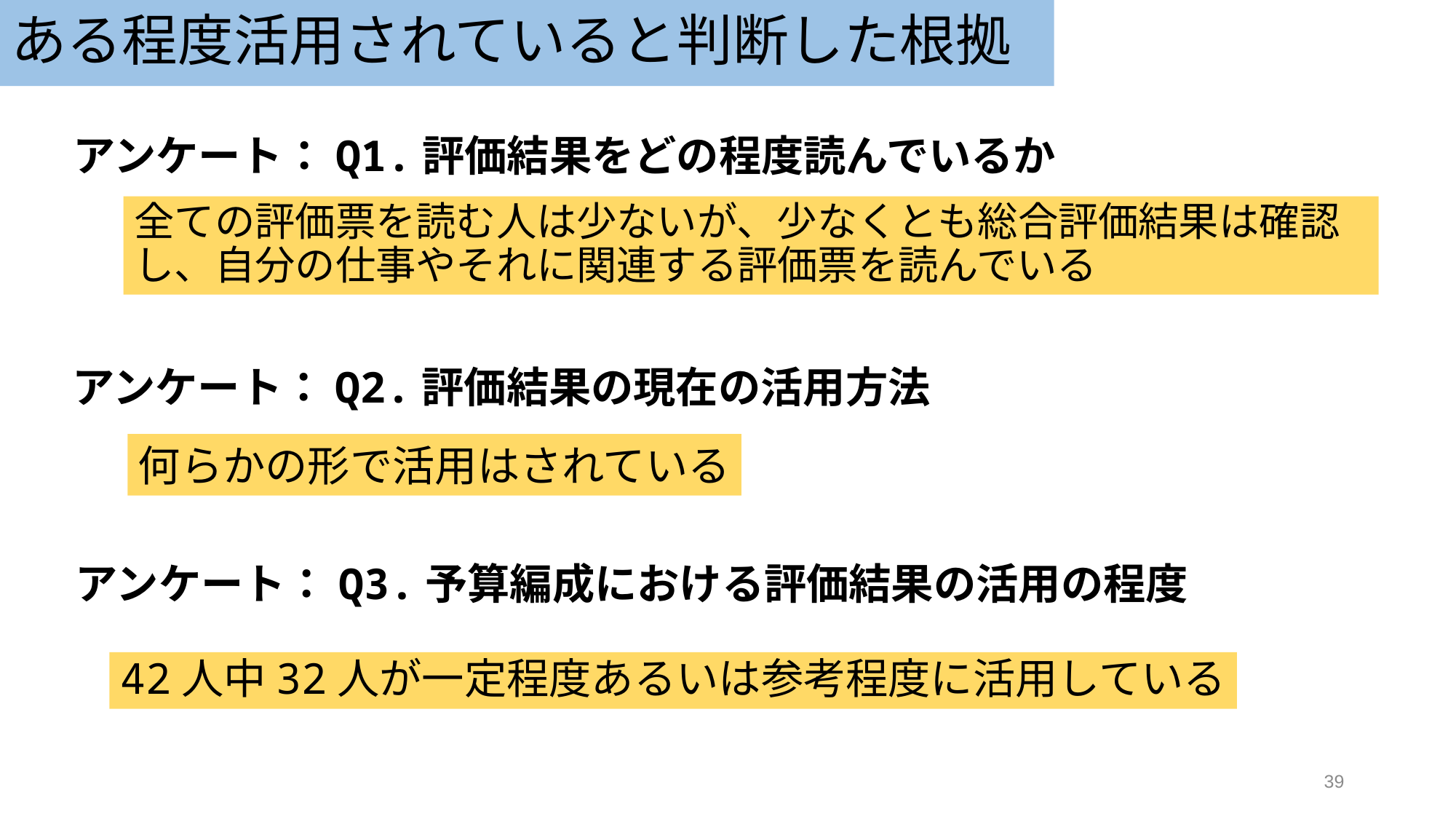

ある程度活用されていると判断した根拠
アンケート：Q1.評価結果をどの程度読んでいるか
全ての評価票を読む人は少ないが、少なくとも総合評価結果は確認し、自分の仕事やそれに関連する評価票を読んでいる
アンケート：Q2.評価結果の現在の活用方法
何らかの形で活用はされている
アンケート：Q3.予算編成における評価結果の活用の程度
42人中32人が一定程度あるいは参考程度に活用している
39